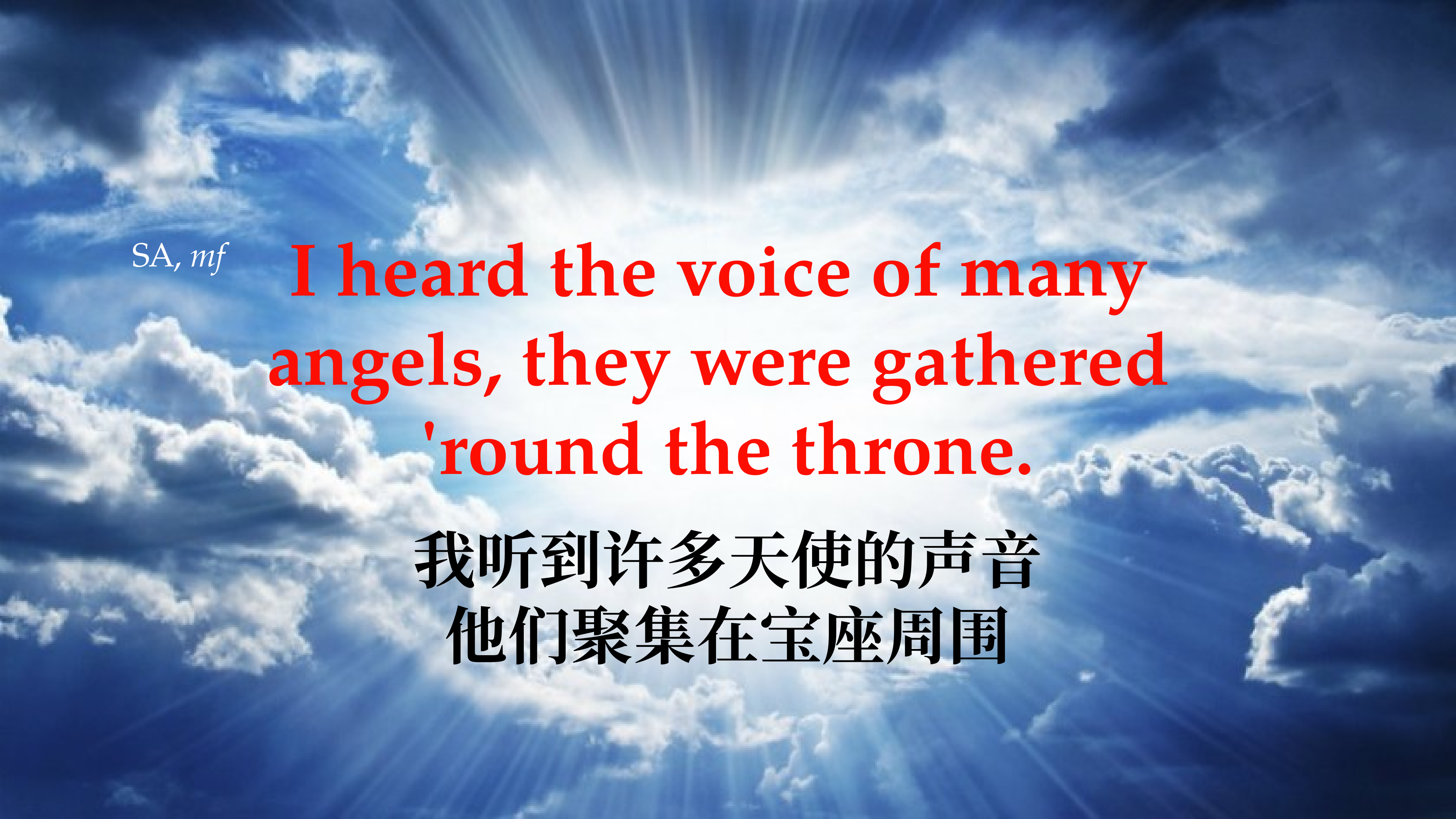

# I heard the voice of many
angels, they were gathered
'round the throne.
SA, mf
我听到许多天使的声音
他们聚集在宝座周围
8